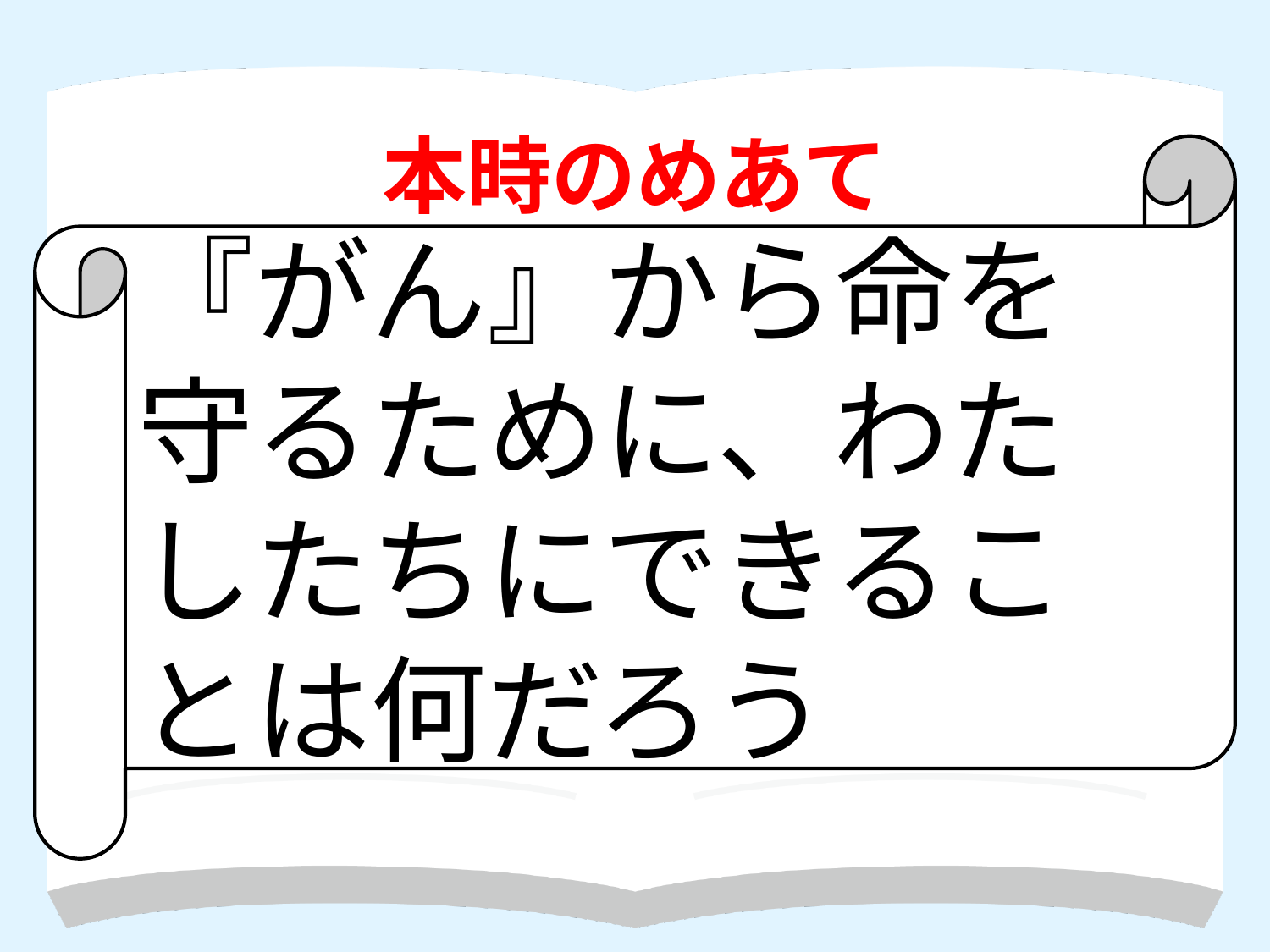

本時のめあて
『がん』から命を守るために、わたしたちにできることは何だろう